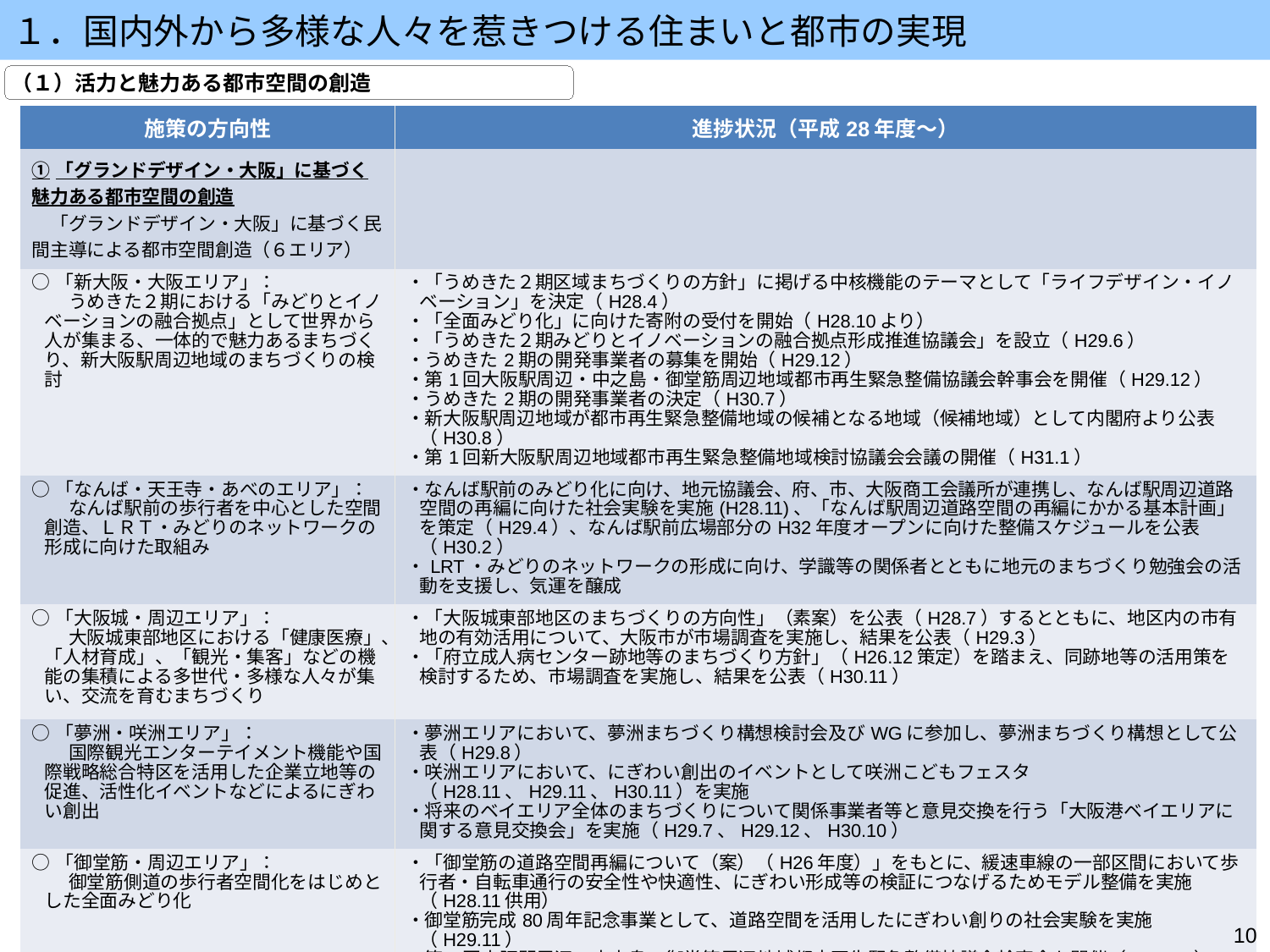

１．国内外から多様な人々を惹きつける住まいと都市の実現
（１）活力と魅力ある都市空間の創造
| 施策の方向性 | 進捗状況（平成28年度～） |
| --- | --- |
| ①「グランドデザイン・大阪」に基づく魅力ある都市空間の創造 　「グランドデザイン・大阪」に基づく民間主導による都市空間創造（６エリア） |  |
| ○「新大阪・大阪エリア」： 　　うめきた２期における「みどりとイノベーションの融合拠点」として世界から人が集まる、一体的で魅力あるまちづくり、新大阪駅周辺地域のまちづくりの検討 | ・「うめきた２期区域まちづくりの方針」に掲げる中核機能のテーマとして「ライフデザイン・イノベーション」を決定（H28.4） ・「全面みどり化」に向けた寄附の受付を開始（H28.10より） ・「うめきた２期みどりとイノベーションの融合拠点形成推進協議会」を設立（H29.6） ・うめきた2期の開発事業者の募集を開始（H29.12） ・第1回大阪駅周辺・中之島・御堂筋周辺地域都市再生緊急整備協議会幹事会を開催（H29.12） ・うめきた2期の開発事業者の決定（H30.7） ・新大阪駅周辺地域が都市再生緊急整備地域の候補となる地域（候補地域）として内閣府より公表（H30.8） ・第1回新大阪駅周辺地域都市再生緊急整備地域検討協議会会議の開催（H31.1） |
| ○「なんば・天王寺・あべのエリア」： 　　なんば駅前の歩行者を中心とした空間創造、ＬＲＴ・みどりのネットワークの形成に向けた取組み | ・なんば駅前のみどり化に向け、地元協議会、府、市、大阪商工会議所が連携し、なんば駅周辺道路空間の再編に向けた社会実験を実施(H28.11)、「なんば駅周辺道路空間の再編にかかる基本計画」を策定（H29.4）、なんば駅前広場部分のH32年度オープンに向けた整備スケジュールを公表（H30.2） ・LRT・みどりのネットワークの形成に向け、学識等の関係者とともに地元のまちづくり勉強会の活動を支援し、気運を醸成 |
| ○「大阪城・周辺エリア」： 　　大阪城東部地区における「健康医療」、「人材育成」、「観光・集客」などの機能の集積による多世代・多様な人々が集い、交流を育むまちづくり | ・「大阪城東部地区のまちづくりの方向性」（素案）を公表（H28.7）するとともに、地区内の市有地の有効活用について、大阪市が市場調査を実施し、結果を公表（H29.3） ・「府立成人病センター跡地等のまちづくり方針」（H26.12策定）を踏まえ、同跡地等の活用策を検討するため、市場調査を実施し、結果を公表（H30.11） |
| ○「夢洲・咲洲エリア」： 　　国際観光エンターテイメント機能や国際戦略総合特区を活用した企業立地等の促進、活性化イベントなどによるにぎわい創出 | ・夢洲エリアにおいて、夢洲まちづくり構想検討会及びWGに参加し、夢洲まちづくり構想として公表（H29.8） ・咲洲エリアにおいて、にぎわい創出のイベントとして咲洲こどもフェスタ（H28.11、H29.11、H30.11）を実施 ・将来のベイエリア全体のまちづくりについて関係事業者等と意見交換を行う「大阪港ベイエリアに関する意見交換会」を実施（H29.7、H29.12、H30.10） |
| ○「御堂筋・周辺エリア」： 　　御堂筋側道の歩行者空間化をはじめとした全面みどり化 | ・「御堂筋の道路空間再編について（案）（H26年度）」をもとに、緩速車線の一部区間において歩行者・自転車通行の安全性や快適性、にぎわい形成等の検証につなげるためモデル整備を実施（H28.11供用） ・御堂筋完成80周年記念事業として、道路空間を活用したにぎわい創りの社会実験を実施（H29.11） ・第1回大阪駅周辺・中之島・御堂筋周辺地域都市再生緊急整備協議会幹事会を開催（H29.12） ・御堂筋完成80周年記念事業推進委員会が長期的なフルモール化を目指した「御堂筋将来ビジョン（案）」を公表（H30.3） ・側道の歩行者空間化に向けた社会実験の実施（道頓堀橋北詰～難波西口交差点）（Ｈ30.10） ・大阪市が「御堂筋将来ビジョン（案）」にかかるパブリック・コメントを実施（H30.12～H31.1） |
10